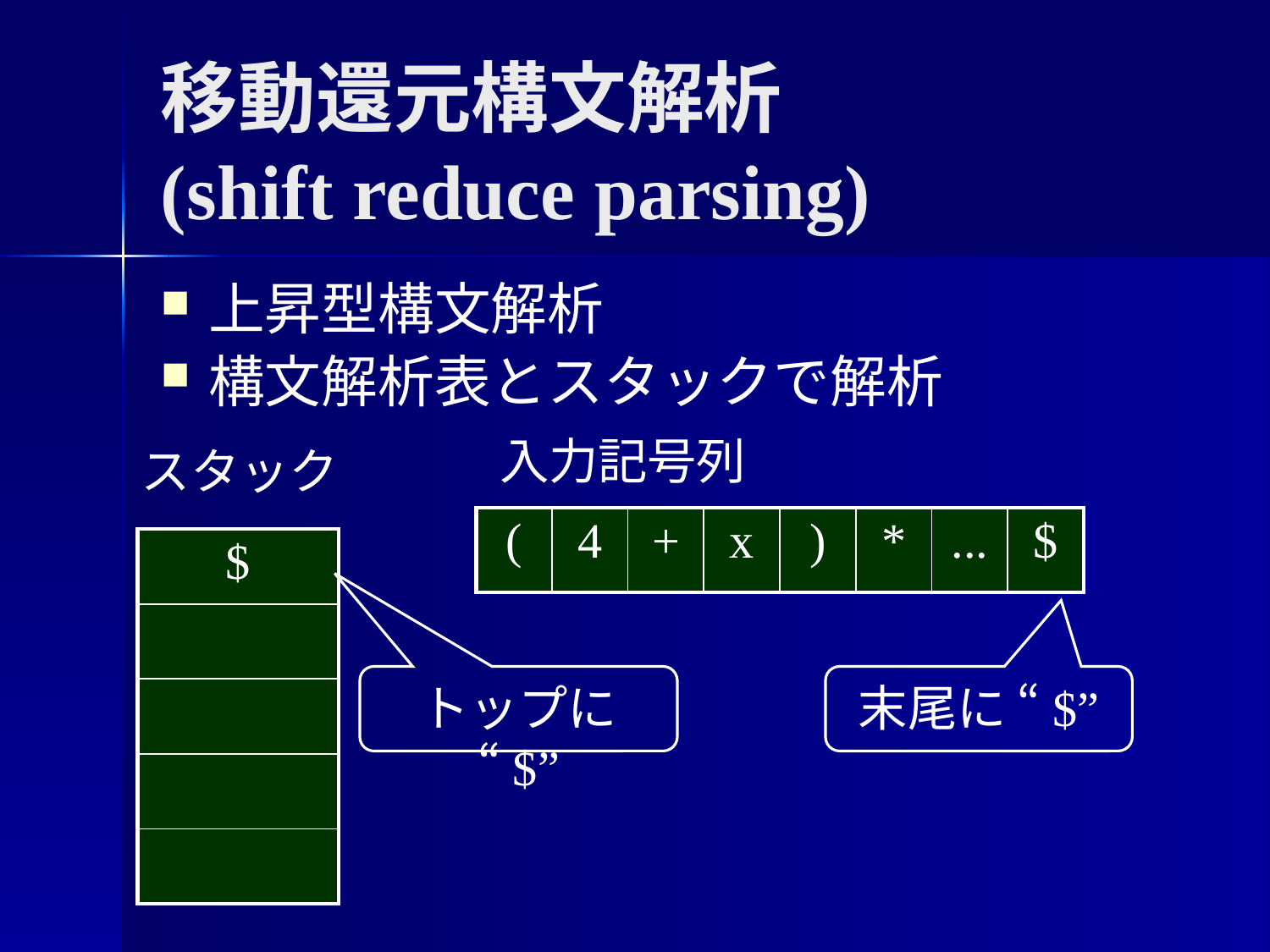

# 移動還元構文解析 (shift reduce parsing)
上昇型構文解析
構文解析表とスタックで解析
入力記号列
スタック
| ( | 4 | + | x | ) | \* | ... | $ |
| --- | --- | --- | --- | --- | --- | --- | --- |
| $ |
| --- |
|  |
|  |
|  |
|  |
トップに “$”
末尾に “$”